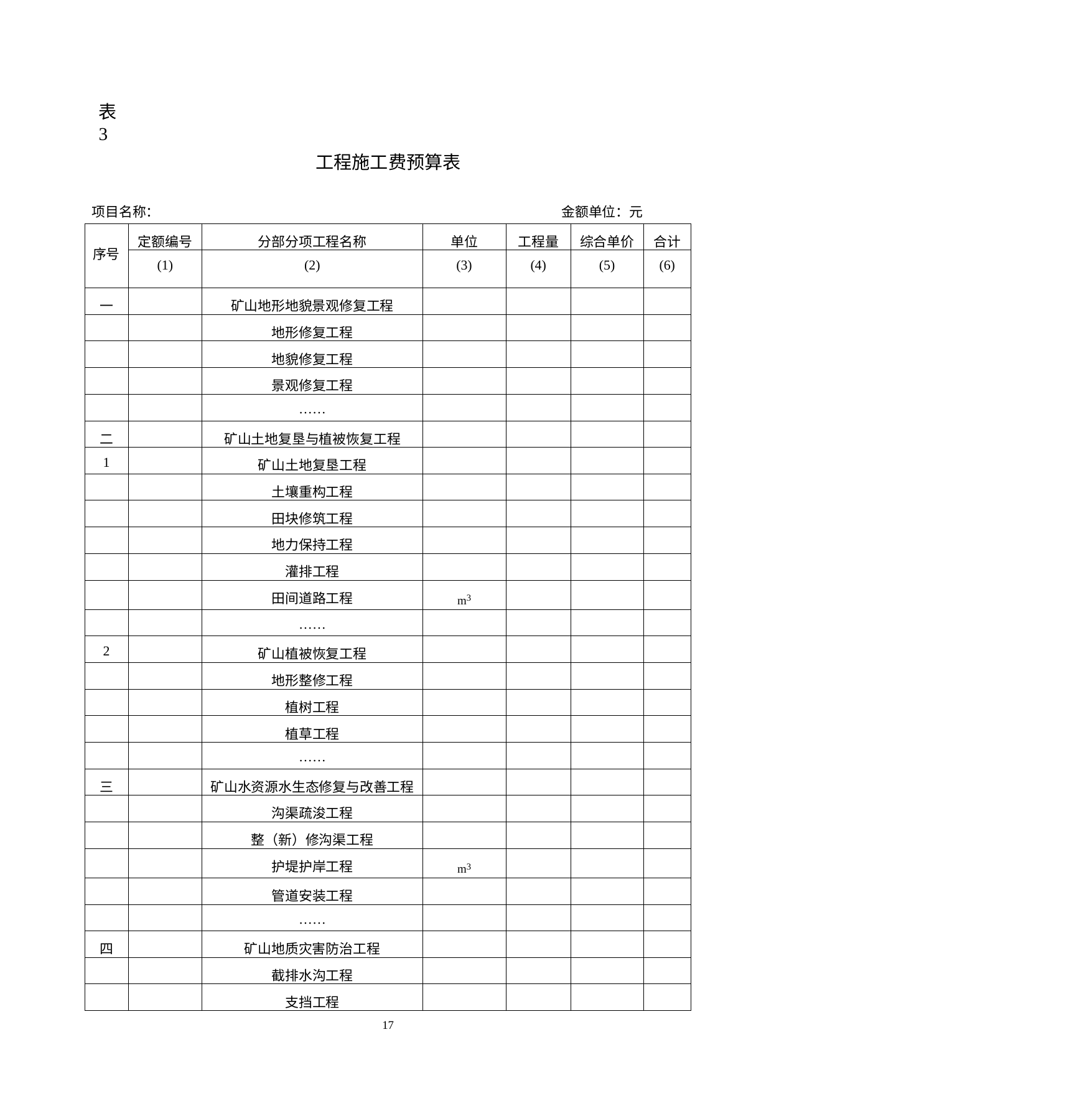

表 3
工程施工费预算表
项目名称：
金额单位：元
| 序号 | 定额编号 | 分部分项工程名称 | 单位 | 工程量 | 综合单价 | 合计 |
| --- | --- | --- | --- | --- | --- | --- |
|  | (1) | (2) | (3) | (4) | (5) | (6) |
| 一 |  | 矿山地形地貌景观修复工程 |  |  |  |  |
|  |  | 地形修复工程 |  |  |  |  |
|  |  | 地貌修复工程 |  |  |  |  |
|  |  | 景观修复工程 |  |  |  |  |
|  |  | …… |  |  |  |  |
| 二 |  | 矿山土地复垦与植被恢复工程 |  |  |  |  |
| 1 |  | 矿山土地复垦工程 |  |  |  |  |
|  |  | 土壤重构工程 |  |  |  |  |
|  |  | 田块修筑工程 |  |  |  |  |
|  |  | 地力保持工程 |  |  |  |  |
|  |  | 灌排工程 |  |  |  |  |
|  |  | 田间道路工程 | m3 |  |  |  |
|  |  | …… |  |  |  |  |
| 2 |  | 矿山植被恢复工程 |  |  |  |  |
|  |  | 地形整修工程 |  |  |  |  |
|  |  | 植树工程 |  |  |  |  |
|  |  | 植草工程 |  |  |  |  |
|  |  | …… |  |  |  |  |
| 三 |  | 矿山水资源水生态修复与改善工程 |  |  |  |  |
|  |  | 沟渠疏浚工程 |  |  |  |  |
|  |  | 整（新）修沟渠工程 |  |  |  |  |
|  |  | 护堤护岸工程 | m3 |  |  |  |
|  |  | 管道安装工程 |  |  |  |  |
|  |  | …… |  |  |  |  |
| 四 |  | 矿山地质灾害防治工程 |  |  |  |  |
|  |  | 截排水沟工程 |  |  |  |  |
|  |  | 支挡工程 |  |  |  |  |
17